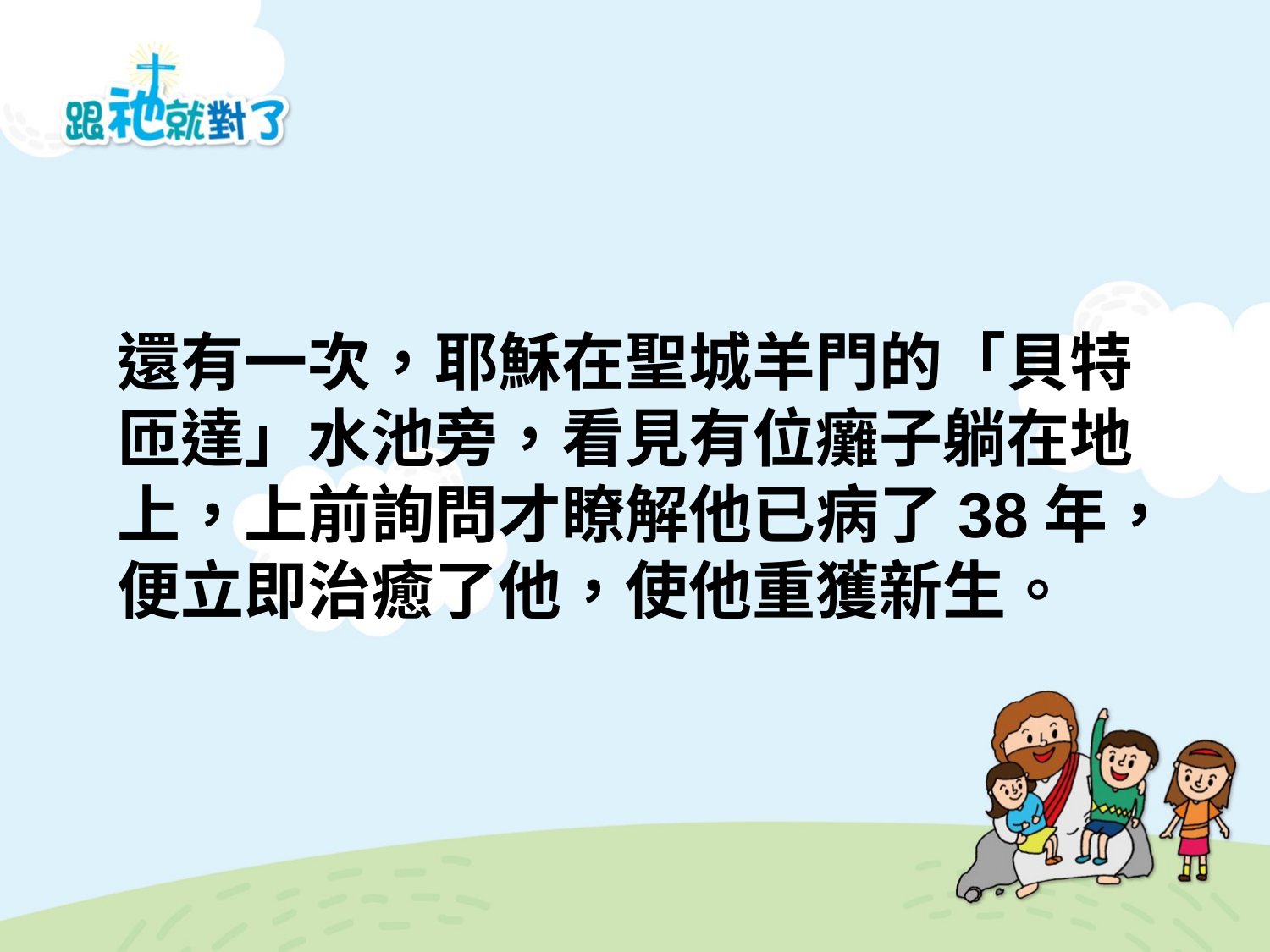

還有一次，耶穌在聖城羊門的「貝特匝達」水池旁，看見有位癱子躺在地上，上前詢問才瞭解他已病了38年，便立即治癒了他，使他重獲新生。